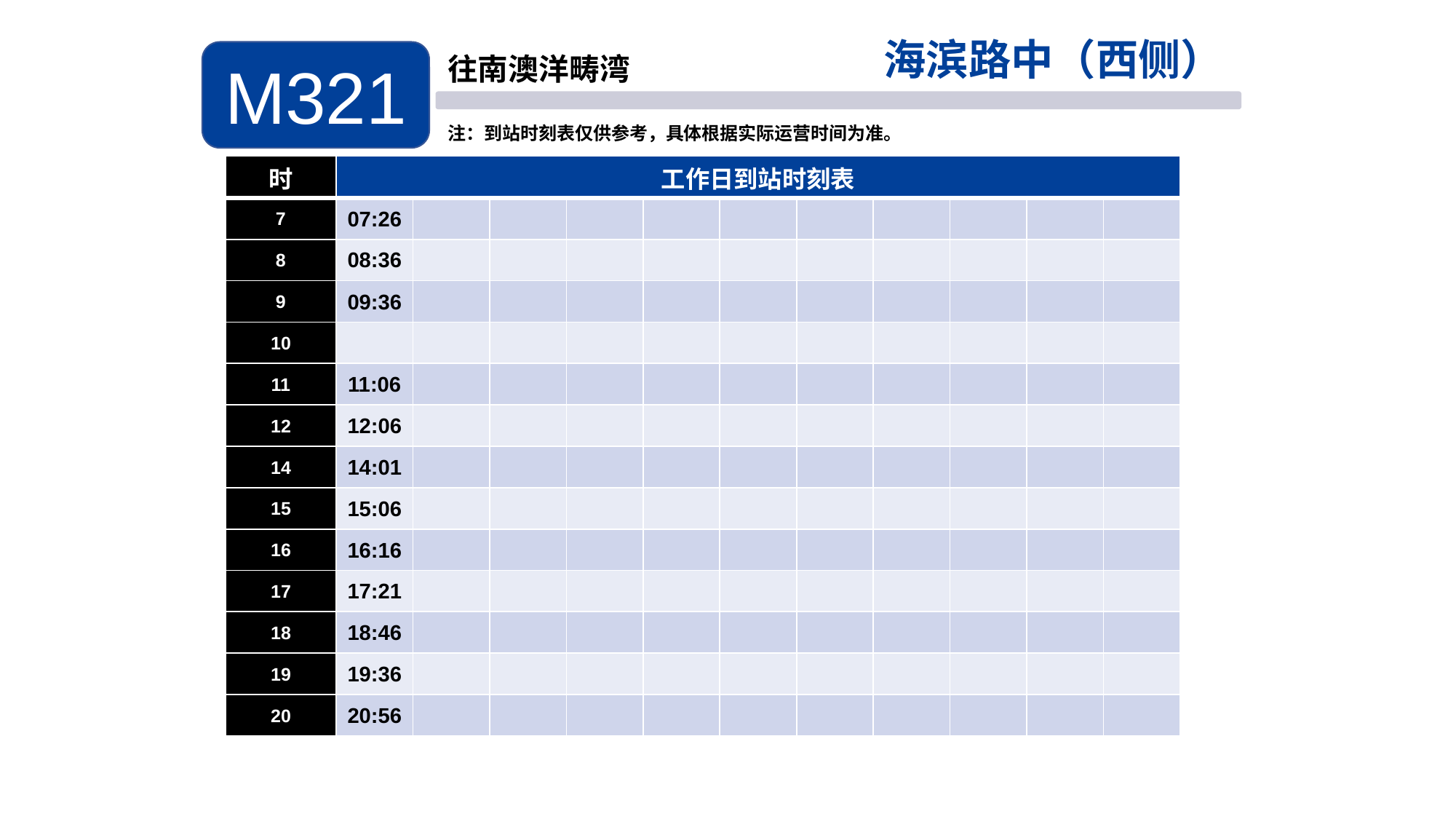

海滨路中（西侧）
M321
往南澳洋畴湾

注：到站时刻表仅供参考，具体根据实际运营时间为准。
| 时 | 工作日到站时刻表 |  |  |  |  |  |  |  |  |  |  |
| --- | --- | --- | --- | --- | --- | --- | --- | --- | --- | --- | --- |
| 7 | 07:26 |  |  |  |  |  |  |  |  |  |  |
| 8 | 08:36 |  |  |  |  |  |  |  |  |  |  |
| 9 | 09:36 |  |  |  |  |  |  |  |  |  |  |
| 10 |  |  |  |  |  |  |  |  |  |  |  |
| 11 | 11:06 |  |  |  |  |  |  |  |  |  |  |
| 12 | 12:06 |  |  |  |  |  |  |  |  |  |  |
| 14 | 14:01 |  |  |  |  |  |  |  |  |  |  |
| 15 | 15:06 |  |  |  |  |  |  |  |  |  |  |
| 16 | 16:16 |  |  |  |  |  |  |  |  |  |  |
| 17 | 17:21 |  |  |  |  |  |  |  |  |  |  |
| 18 | 18:46 |  |  |  |  |  |  |  |  |  |  |
| 19 | 19:36 |  |  |  |  |  |  |  |  |  |  |
| 20 | 20:56 |  |  |  |  |  |  |  |  |  |  |